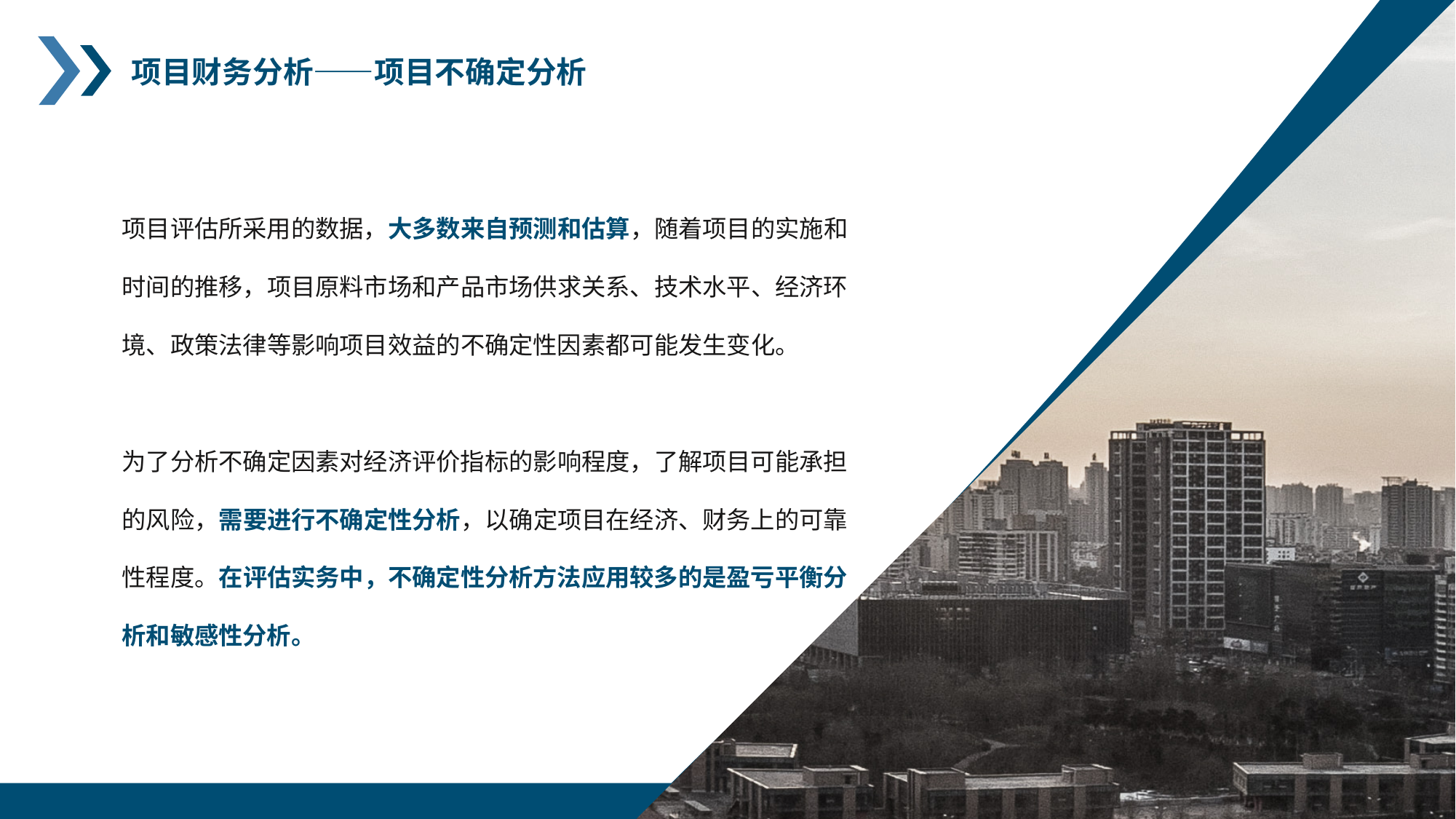

项目财务分析——项目不确定分析
项目评估所采用的数据，大多数来自预测和估算，随着项目的实施和时间的推移，项目原料市场和产品市场供求关系、技术水平、经济环境、政策法律等影响项目效益的不确定性因素都可能发生变化。

为了分析不确定因素对经济评价指标的影响程度，了解项目可能承担的风险，需要进行不确定性分析，以确定项目在经济、财务上的可靠性程度。在评估实务中，不确定性分析方法应用较多的是盈亏平衡分析和敏感性分析。